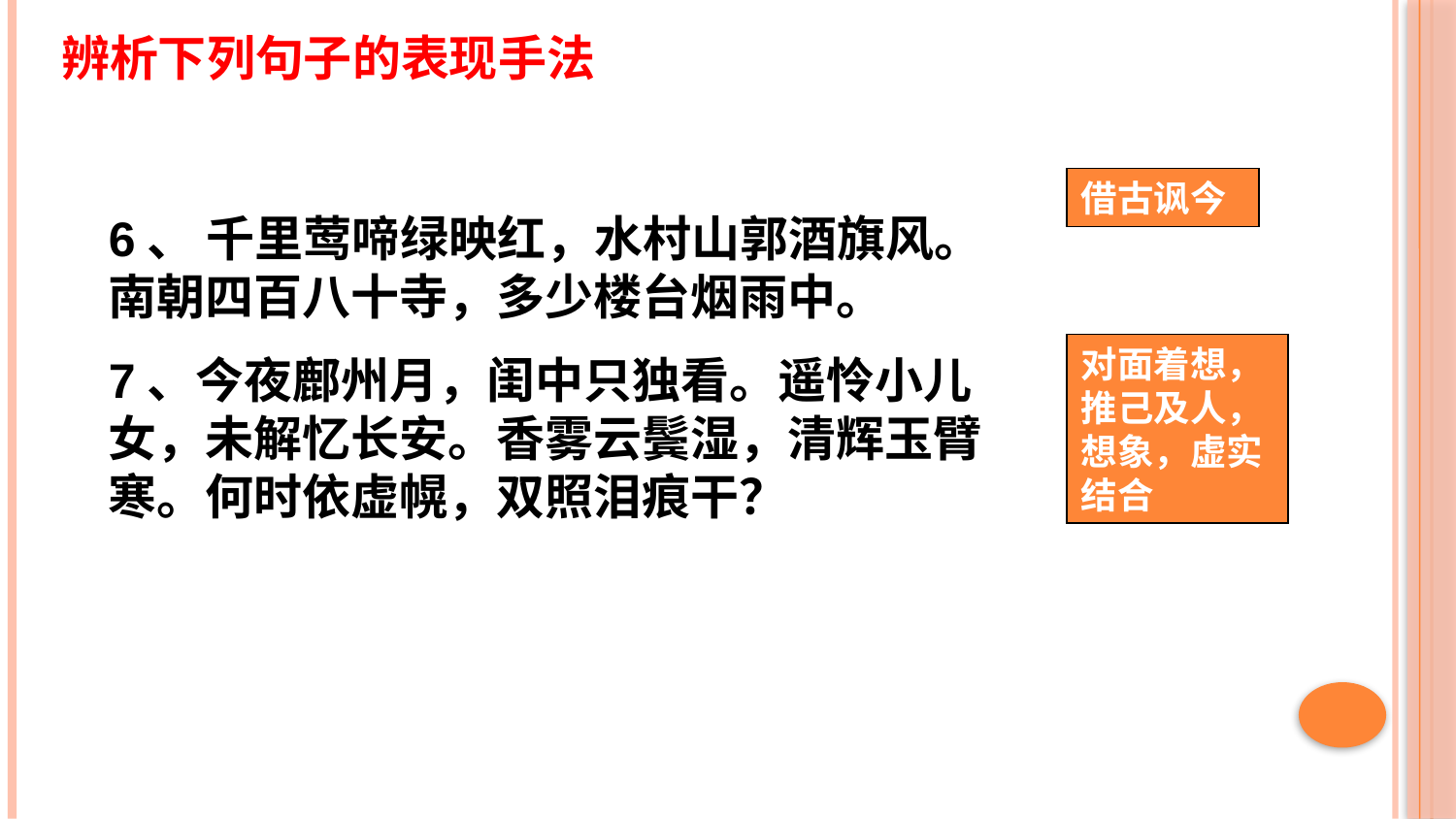

辨析下列句子的表现手法
借古讽今
6、 千里莺啼绿映红，水村山郭酒旗风。南朝四百八十寺，多少楼台烟雨中。
7、今夜鄜州月，闺中只独看。遥怜小儿女，未解忆长安。香雾云鬓湿，清辉玉臂寒。何时依虚幌，双照泪痕干？
对面着想，推己及人，想象，虚实结合